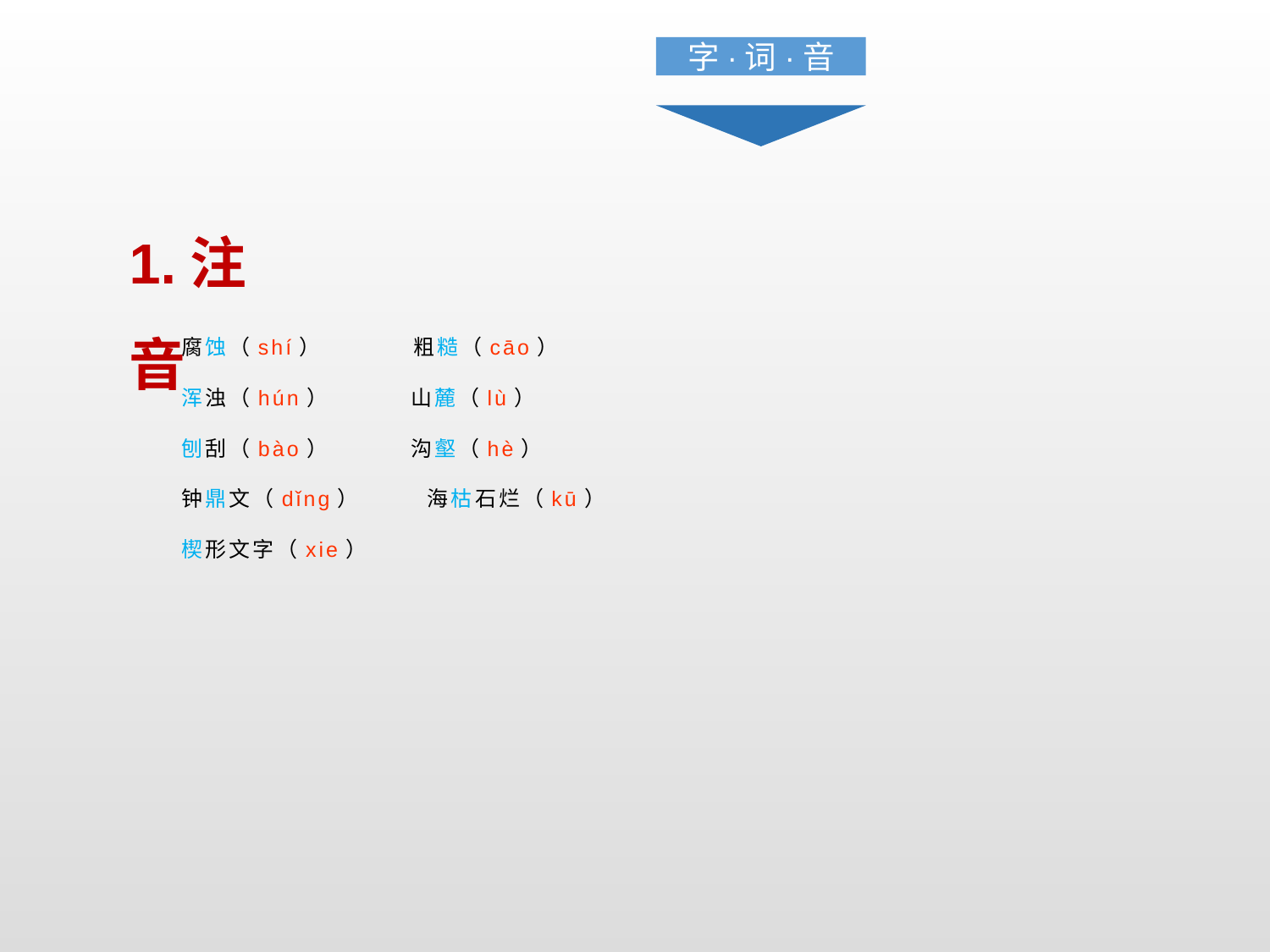

字·词·音

1.注音
腐蚀（shí）            粗糙（cāo）
浑浊（hún）           山麓（lù）
刨刮（bào）           沟壑（hè）
钟鼎文（dǐng）         海枯石烂（kū）
楔形文字（xie）